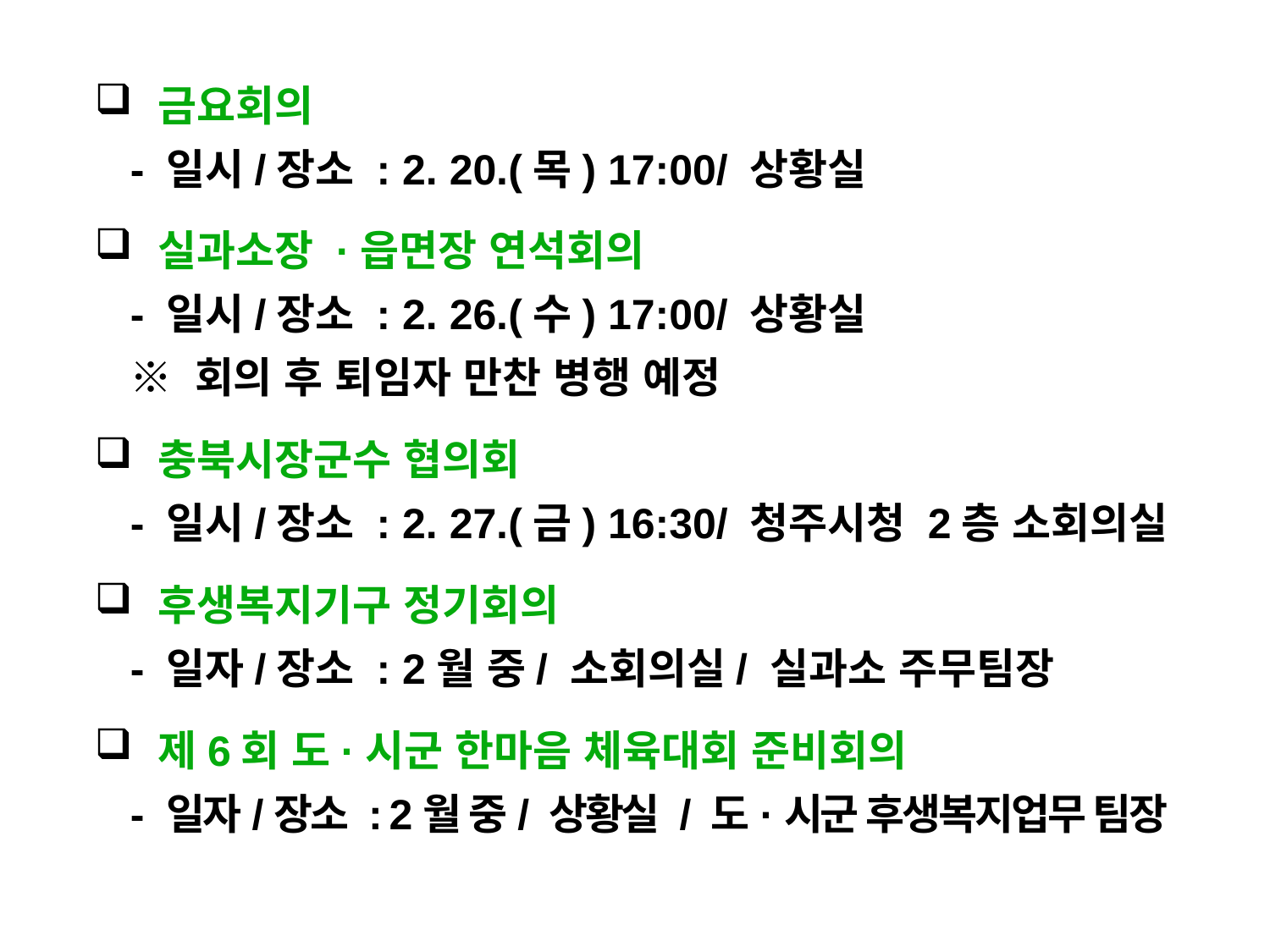

금요회의
   - 일시/장소 : 2. 20.(목) 17:00/ 상황실

실과소장 ·읍면장 연석회의
   - 일시/장소 : 2. 26.(수) 17:00/ 상황실
   ※ 회의 후 퇴임자 만찬 병행 예정

충북시장군수 협의회
   - 일시/장소 : 2. 27.(금) 16:30/ 청주시청 2층 소회의실

후생복지기구 정기회의
   - 일자/장소 : 2월 중/ 소회의실/ 실과소 주무팀장

제6회 도·시군 한마음 체육대회 준비회의
   - 일자/장소 : 2월 중/ 상황실 / 도·시군 후생복지업무 팀장